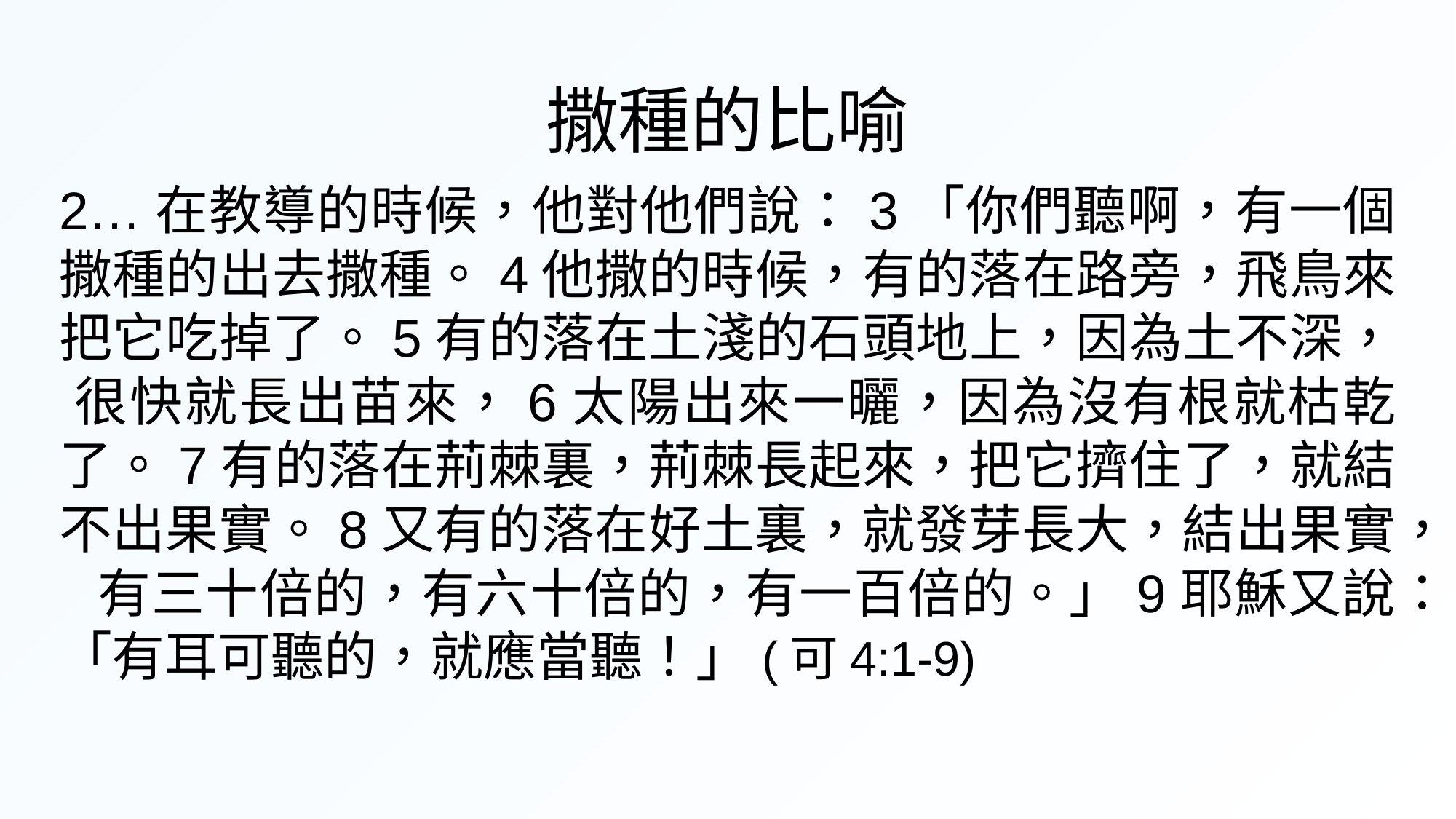

撒種的比喻

2…在教導的時候，他對他們說：3「你們聽啊，有一個 撒種的出去撒種。4他撒的時候，有的落在路旁，飛鳥來把它吃掉了。5有的落在土淺的石頭地上，因為土不深，  很快就長出苗來，6太陽出來一曬，因為沒有根就枯乾了。7有的落在荊棘裏，荊棘長起來，把它擠住了，就結不出果實。8又有的落在好土裏，就發芽長大，結出果實，   有三十倍的，有六十倍的，有一百倍的。」9耶穌又說：「有耳可聽的，就應當聽！」(可4:1-9)